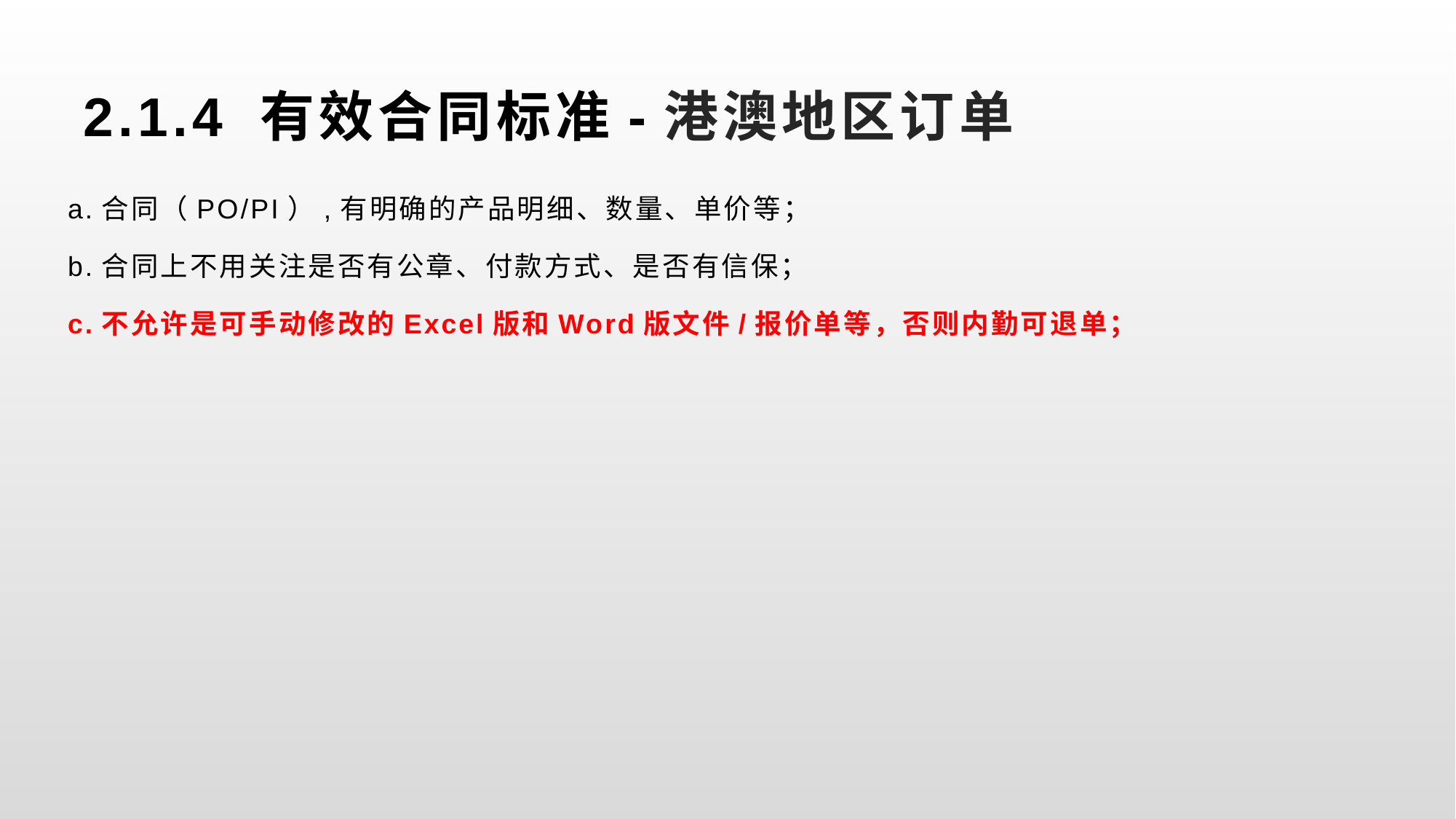

# 2.1.4 有效合同标准-港澳地区订单
a.合同（PO/PI）,有明确的产品明细、数量、单价等；
b.合同上不用关注是否有公章、付款方式、是否有信保；
c.不允许是可手动修改的Excel版和Word版文件/报价单等，否则内勤可退单；
16